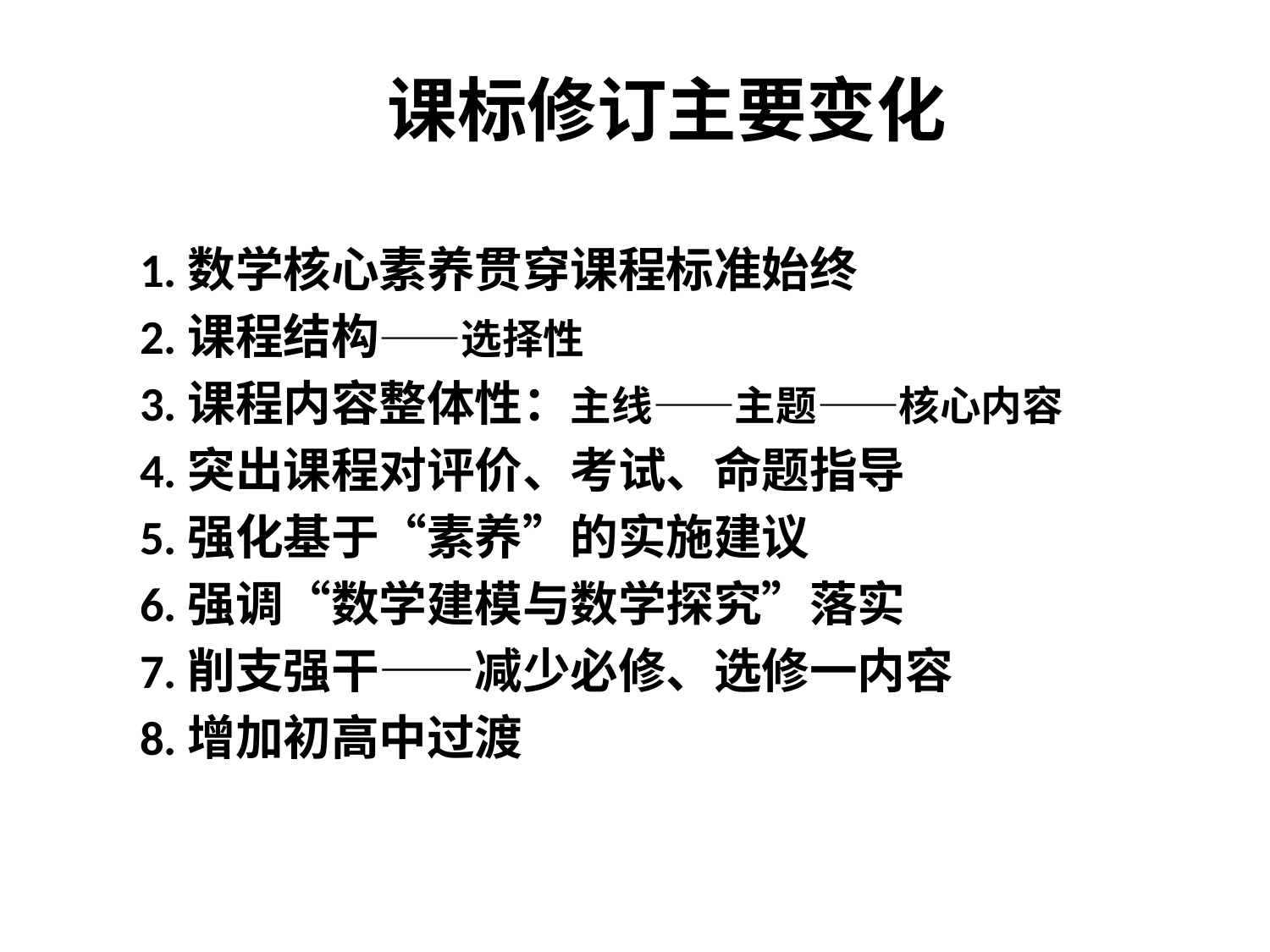

# 课标修订主要变化

1.数学核心素养贯穿课程标准始终
2.课程结构——选择性
3.课程内容整体性：主线——主题——核心内容
4.突出课程对评价、考试、命题指导
5.强化基于“素养”的实施建议
6.强调“数学建模与数学探究”落实
7.削支强干——减少必修、选修一内容
8.增加初高中过渡